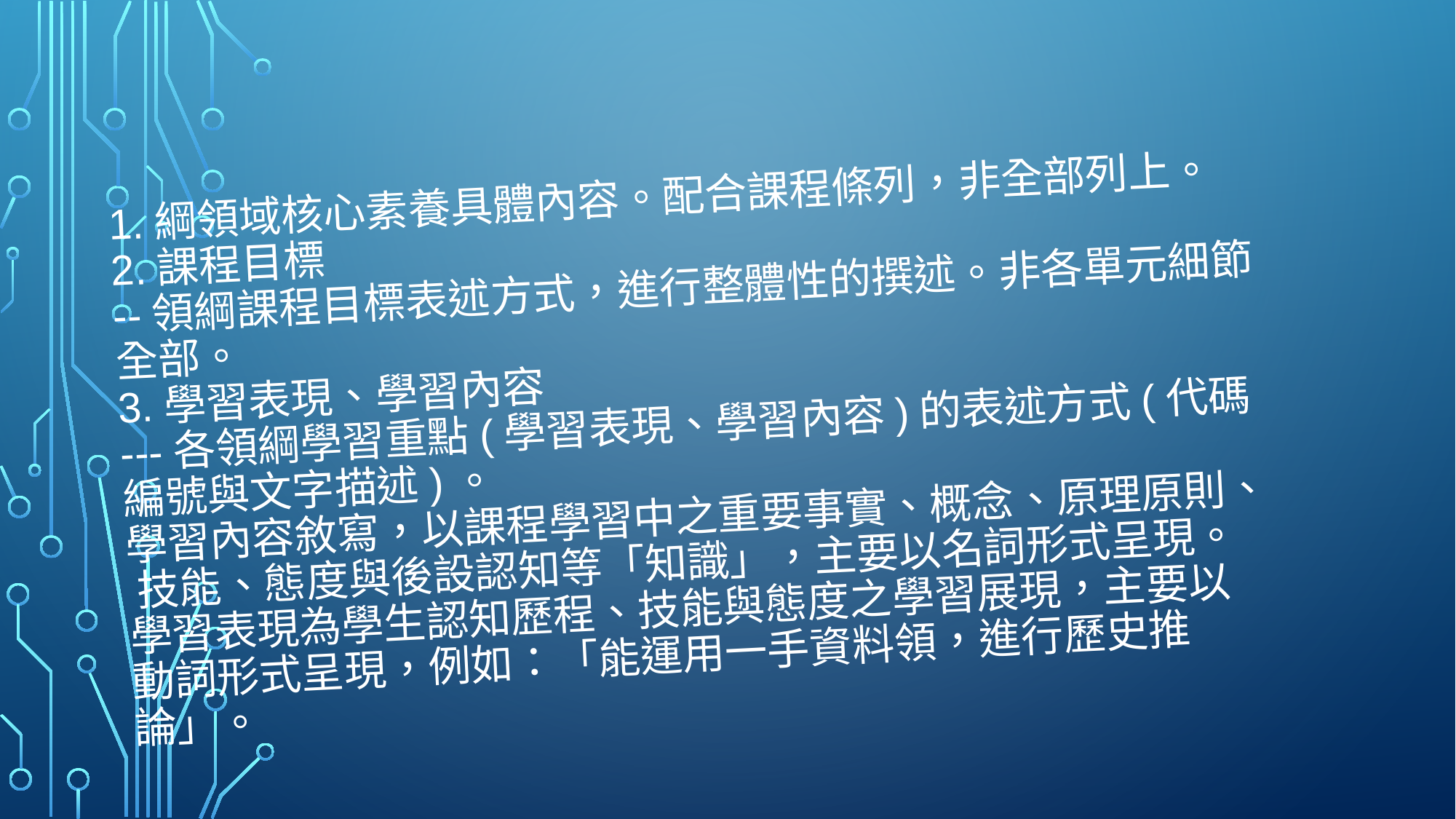

# 1.綱領域核心素養具體內容。配合課程條列，非全部列上。 2.課程目標 --領綱課程目標表述方式，進行整體性的撰述。非各單元細節全部。 3.學習表現、學習內容 ---各領綱學習重點(學習表現、學習內容)的表述方式(代碼編號與文字描述)。 學習內容敘寫，以課程學習中之重要事實、概念、原理原則、 技能、態度與後設認知等「知識」，主要以名詞形式呈現。 學習表現為學生認知歷程、技能與態度之學習展現，主要以動詞形式呈現，例如：「能運用一手資料領，進行歷史推論」。